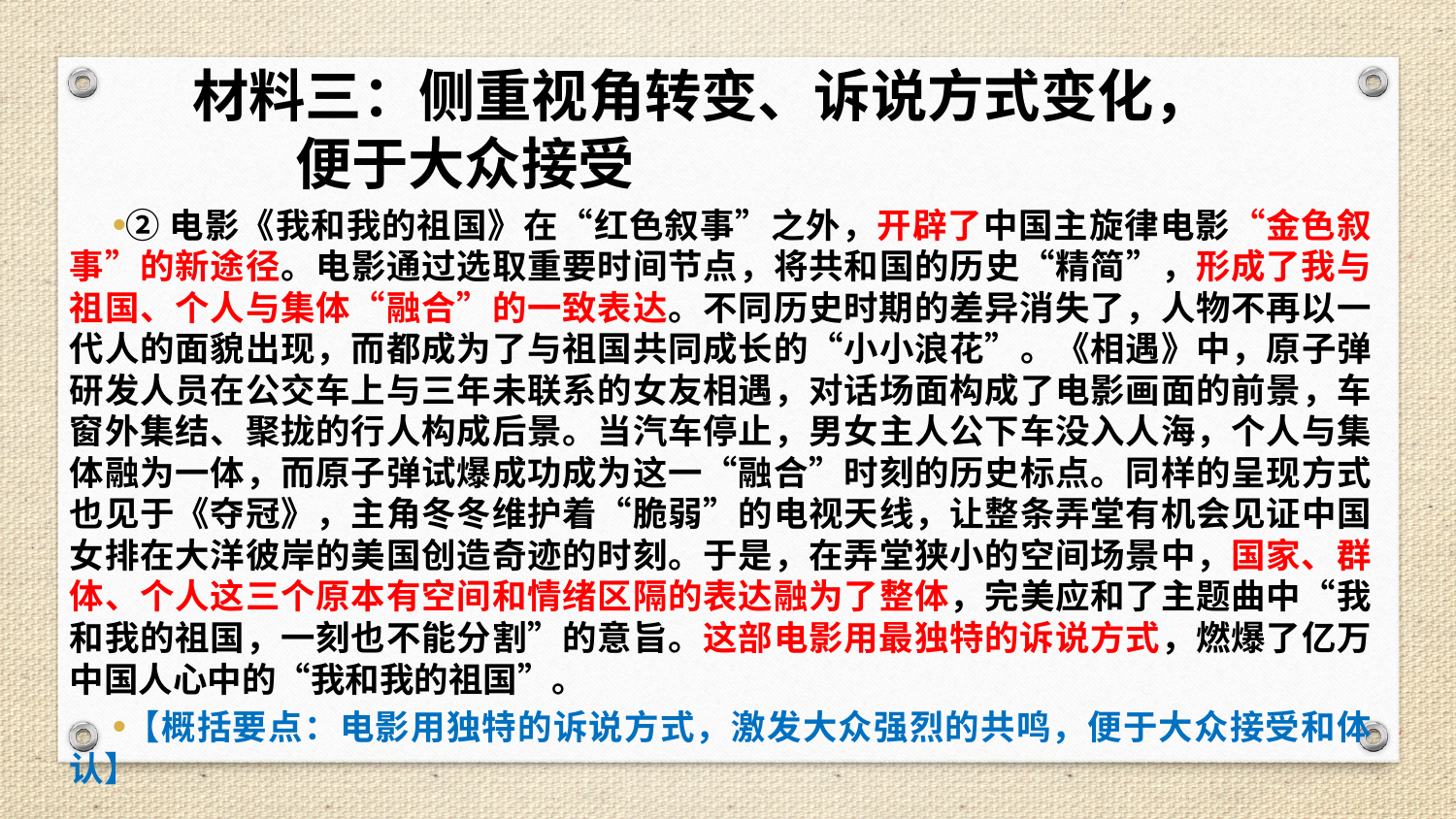

# 材料三：侧重视角转变、诉说方式变化， 便于大众接受
②电影《我和我的祖国》在“红色叙事”之外，开辟了中国主旋律电影“金色叙事”的新途径。电影通过选取重要时间节点，将共和国的历史“精简”，形成了我与祖国、个人与集体“融合”的一致表达。不同历史时期的差异消失了，人物不再以一代人的面貌出现，而都成为了与祖国共同成长的“小小浪花”。《相遇》中，原子弹研发人员在公交车上与三年未联系的女友相遇，对话场面构成了电影画面的前景，车窗外集结、聚拢的行人构成后景。当汽车停止，男女主人公下车没入人海，个人与集体融为一体，而原子弹试爆成功成为这一“融合”时刻的历史标点。同样的呈现方式也见于《夺冠》，主角冬冬维护着“脆弱”的电视天线，让整条弄堂有机会见证中国女排在大洋彼岸的美国创造奇迹的时刻。于是，在弄堂狭小的空间场景中，国家、群体、个人这三个原本有空间和情绪区隔的表达融为了整体，完美应和了主题曲中“我和我的祖国，一刻也不能分割”的意旨。这部电影用最独特的诉说方式，燃爆了亿万中国人心中的“我和我的祖国”。
【概括要点：电影用独特的诉说方式，激发大众强烈的共鸣，便于大众接受和体认】